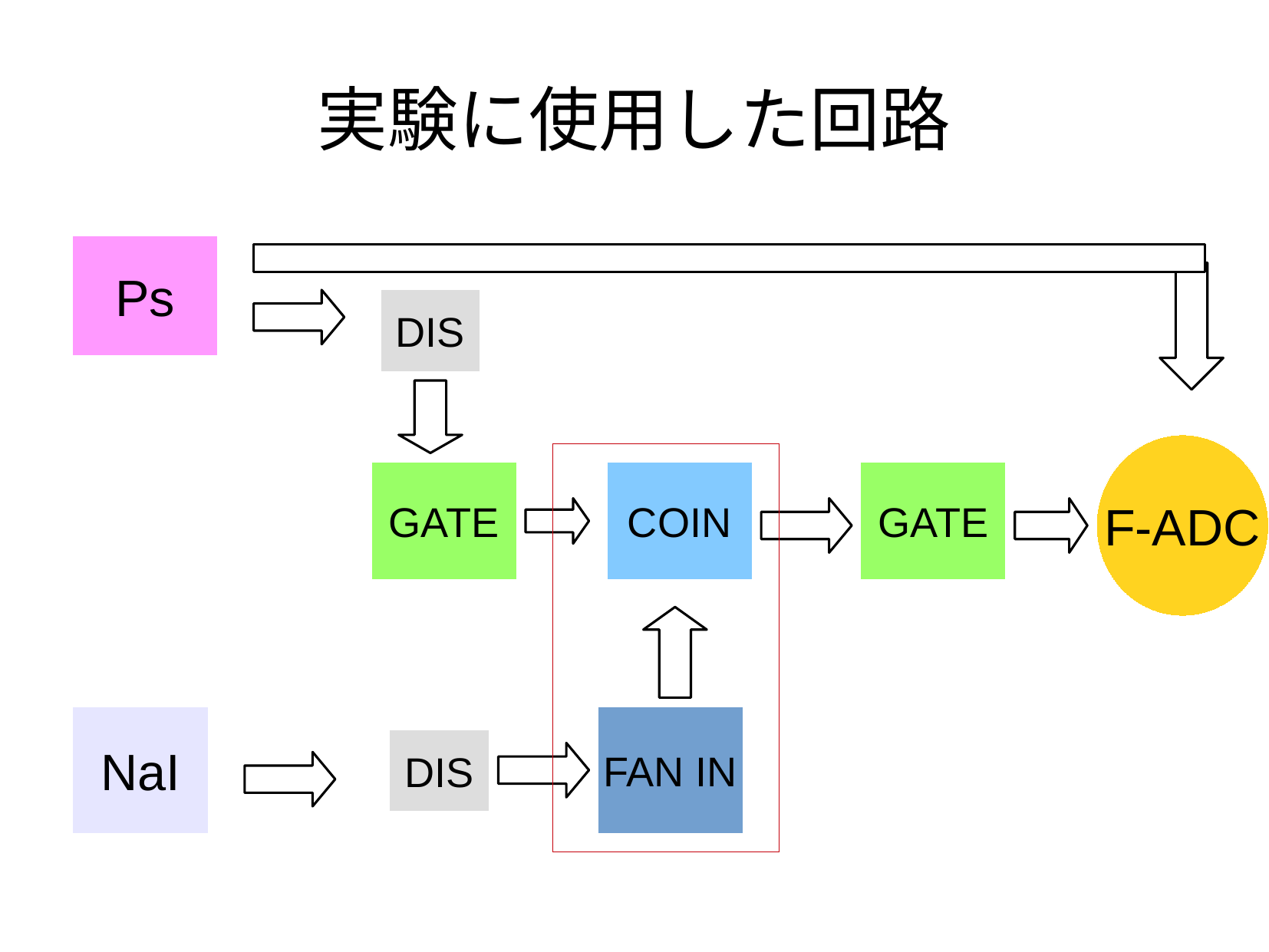

実験に使用した回路

Ps

DIS

F-ADC

GATE
COIN
GATE

NaI
FAN IN
DIS